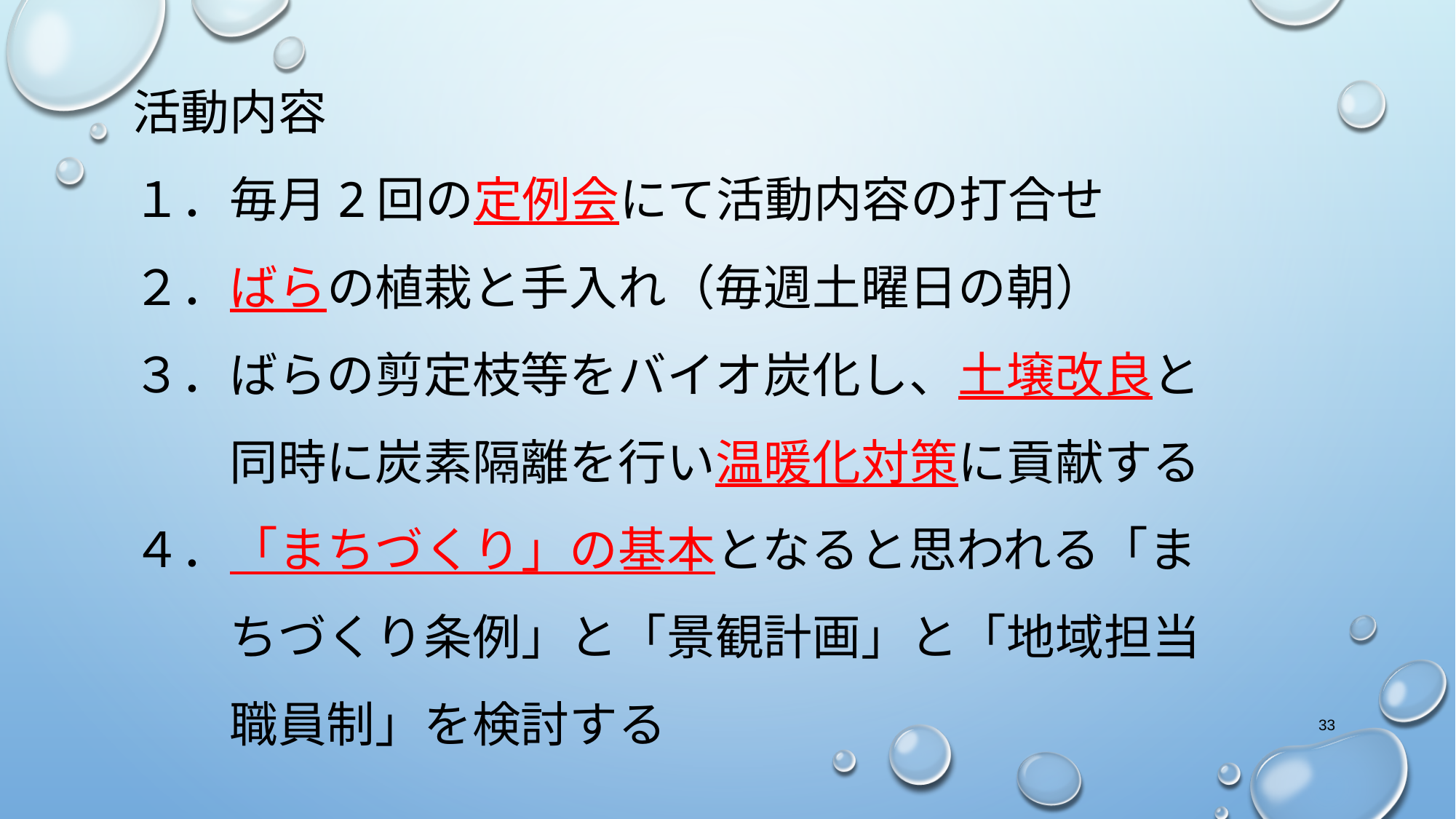

# 活動内容 １．毎月2回の定例会にて活動内容の打合せ ２．ばらの植栽と手入れ（毎週土曜日の朝） ３．ばらの剪定枝等をバイオ炭化し、土壌改良と 　　同時に炭素隔離を行い温暖化対策に貢献する ４．「まちづくり」の基本となると思われる「ま 　　ちづくり条例」と「景観計画」と「地域担当 　　職員制」を検討する
33